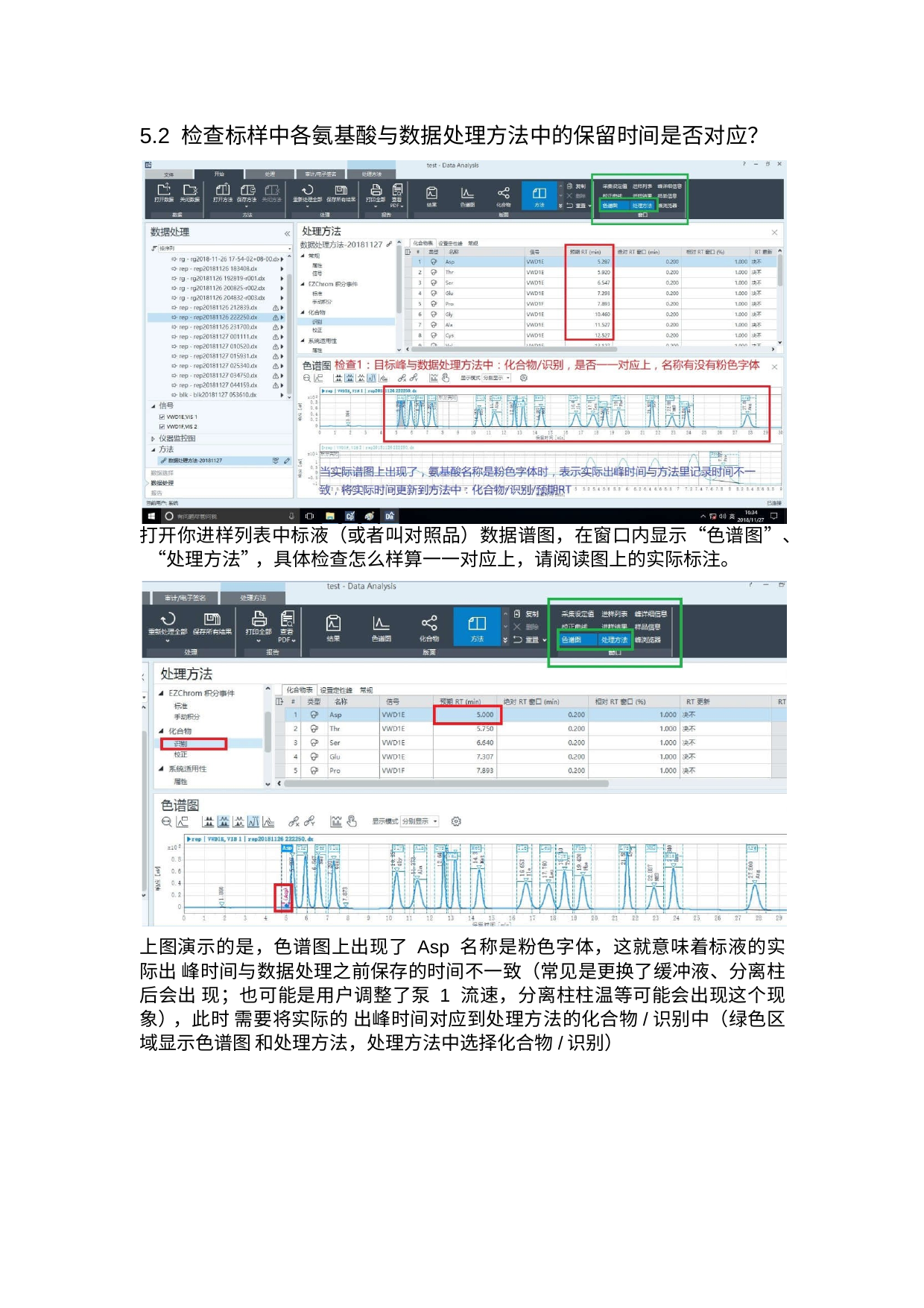

5.2 检查标样中各氨基酸与数据处理方法中的保留时间是否对应？

打开你进样列表中标液（或者叫对照品）数据谱图，在窗口内显示“色谱图”、  “处理方法”，具体检查怎么样算一一对应上，请阅读图上的实际标注。

上图演示的是，色谱图上出现了 Asp 名称是粉色字体，这就意味着标液的实际出 峰时间与数据处理之前保存的时间不一致（常见是更换了缓冲液、分离柱后会出 现；也可能是用户调整了泵 1 流速，分离柱柱温等可能会出现这个现象），此时 需要将实际的 出峰时间对应到处理方法的化合物/识别中（绿色区域显示色谱图 和处理方法，处理方法中选择化合物/识别）